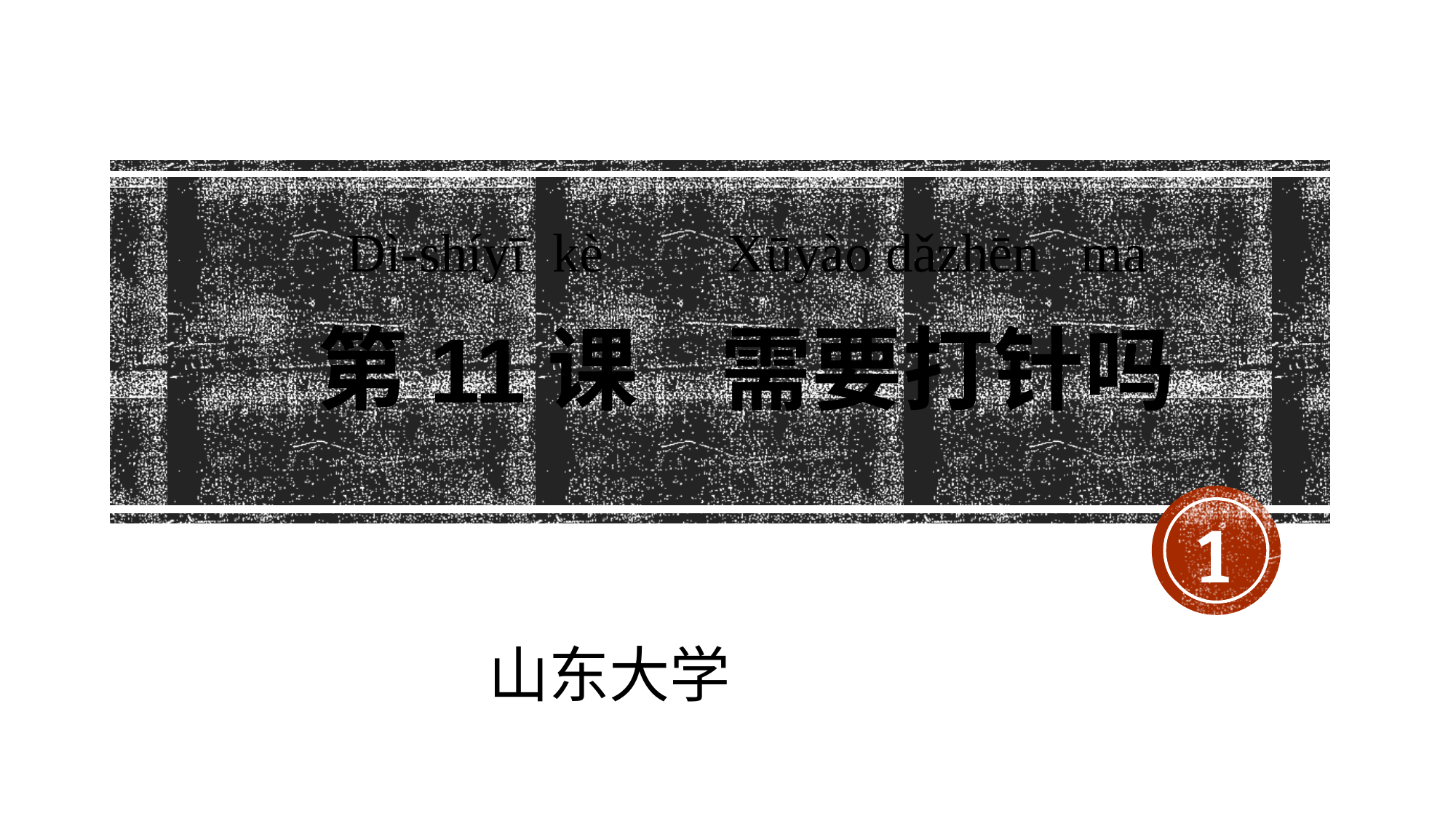

Dì-shíyī  kè         Xūyào dǎzhēn   ma
# 第11课    需要打针吗
1
山东大学